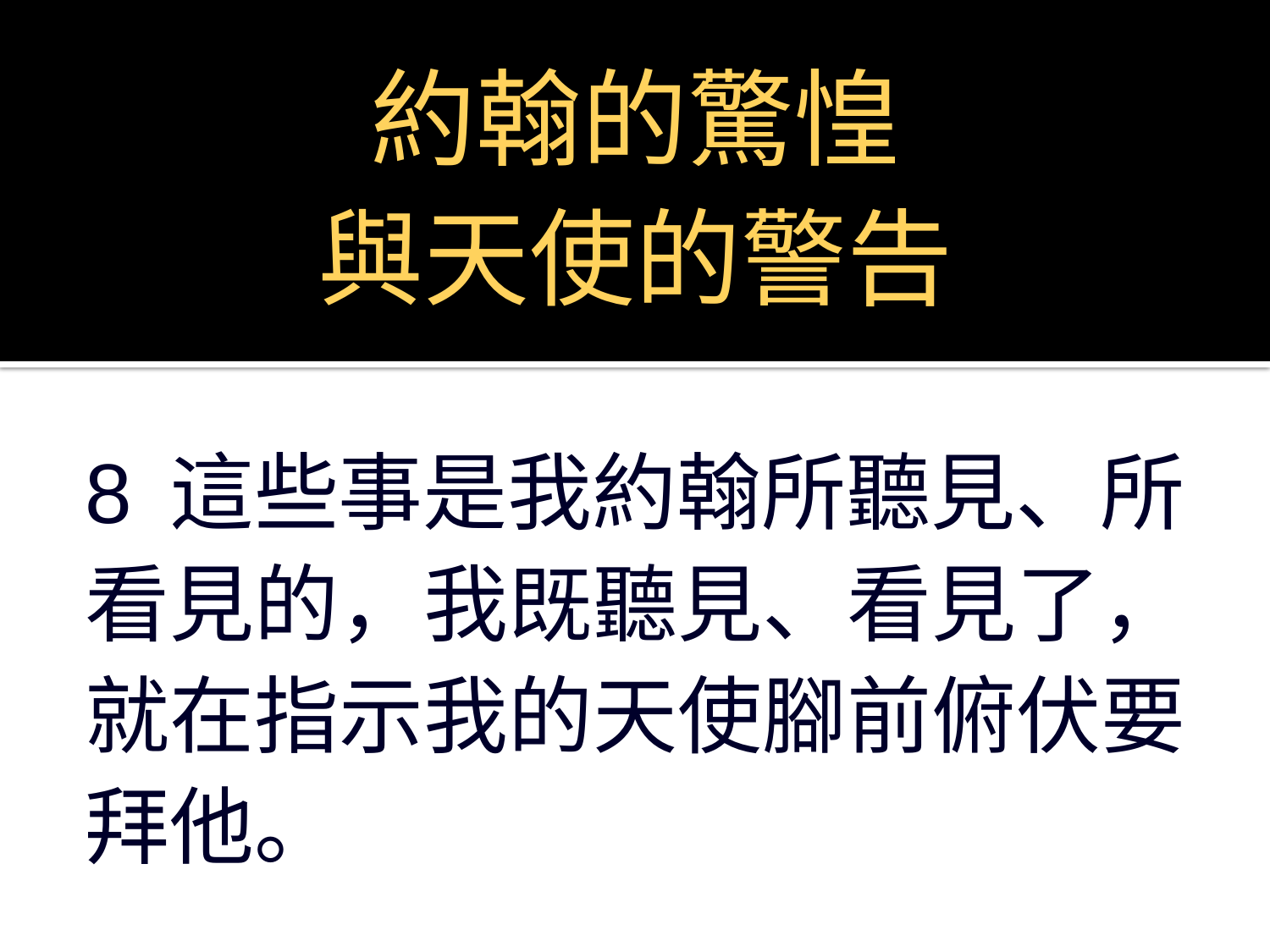

# 約翰的驚惶 與天使的警告
8 這些事是我約翰所聽見、所看見的，我既聽見、看見了，就在指示我的天使腳前俯伏要拜他。